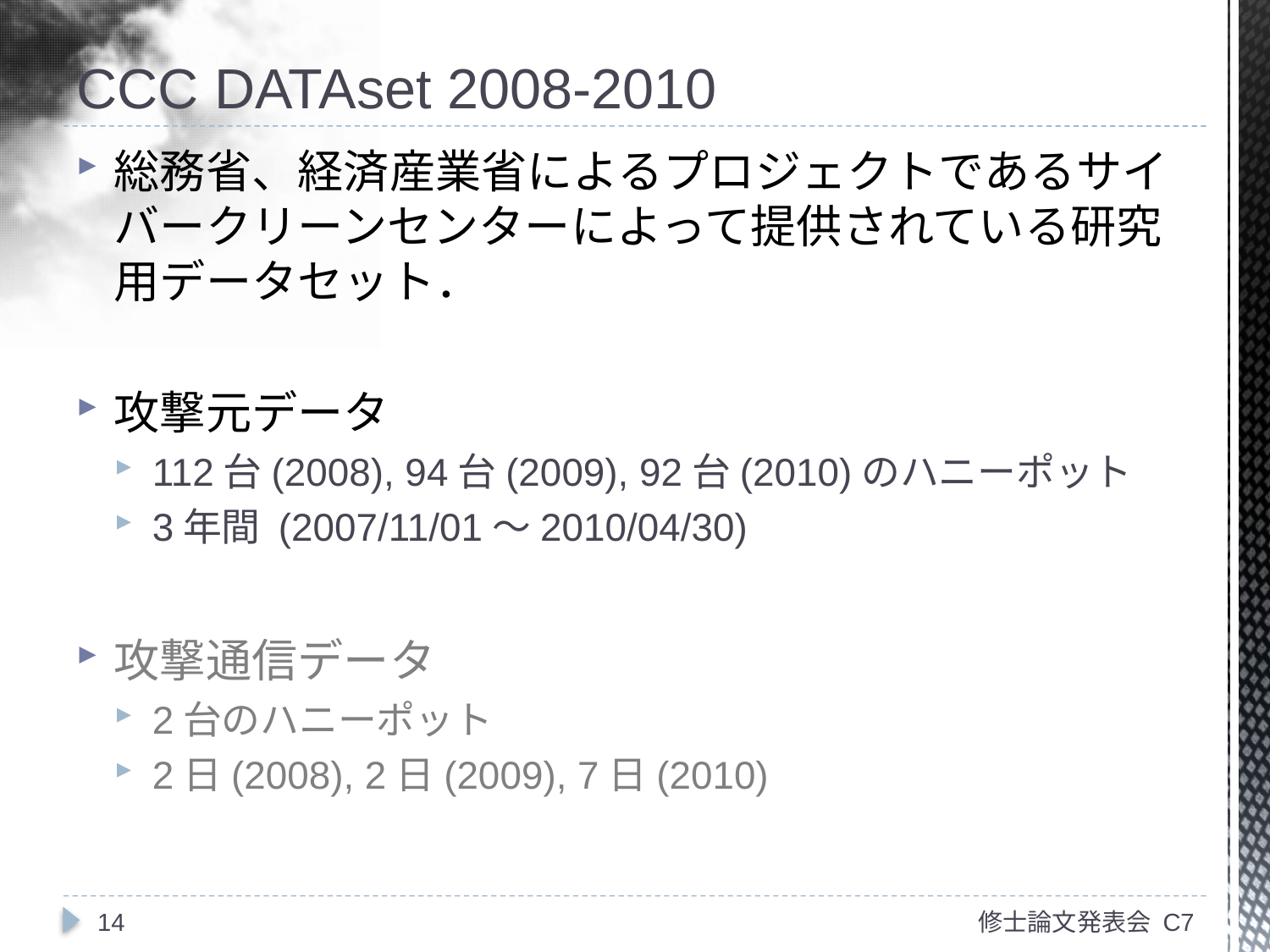

# CCC DATAset 2008-2010
総務省、経済産業省によるプロジェクトであるサイバークリーンセンターによって提供されている研究用データセット．

攻撃元データ
112台(2008), 94台(2009), 92台(2010)のハニーポット
3年間 (2007/11/01～2010/04/30)

攻撃通信データ
2台のハニーポット
2日(2008), 2日(2009), 7日(2010)
14
修士論文発表会 C7